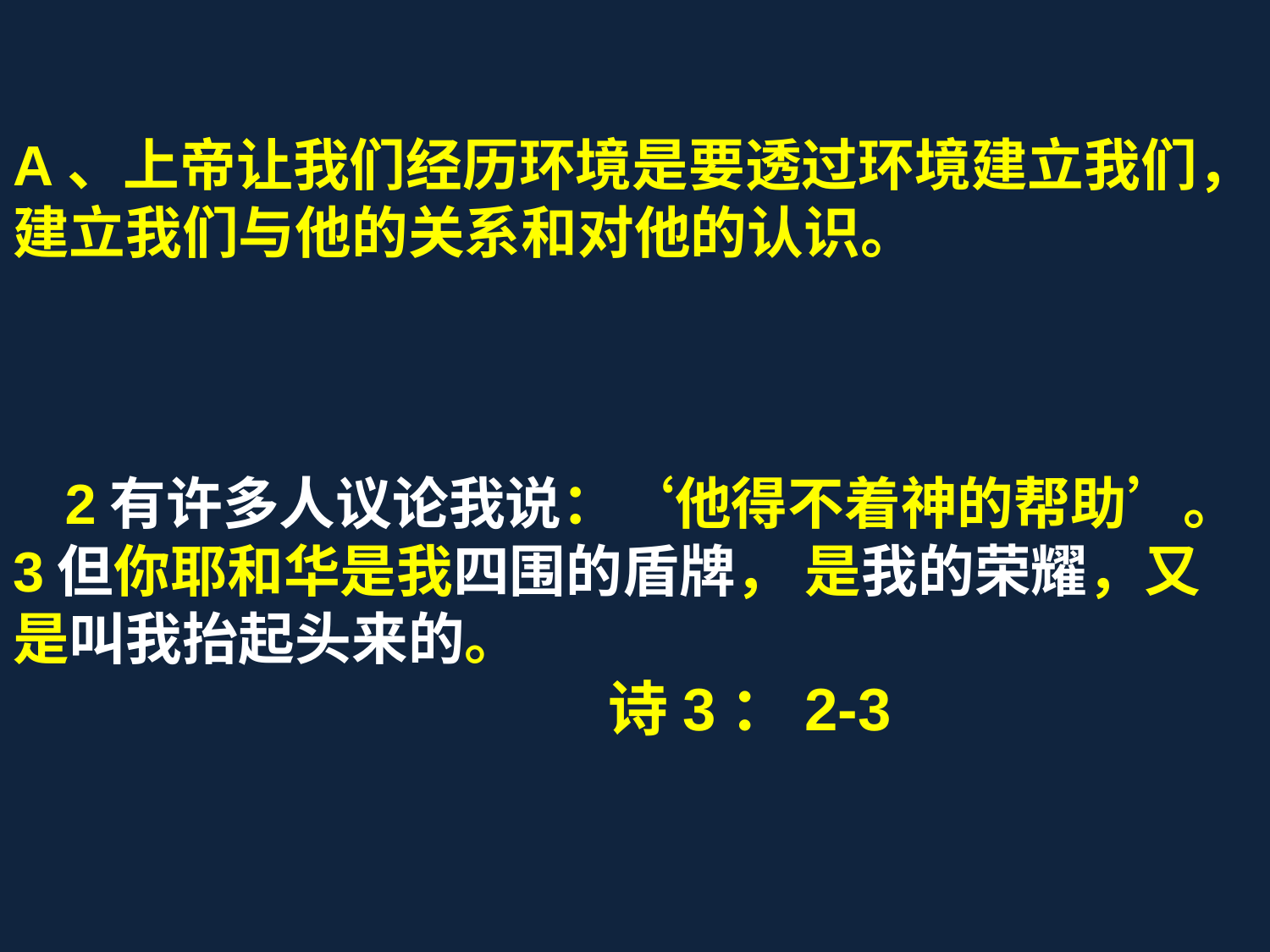

A、上帝让我们经历环境是要透过环境建立我们，建立我们与他的关系和对他的认识。
   2有许多人议论我说：‘他得不着神的帮助’。3但你耶和华是我四围的盾牌， 是我的荣耀，又是叫我抬起头来的。
                                            诗3：2-3